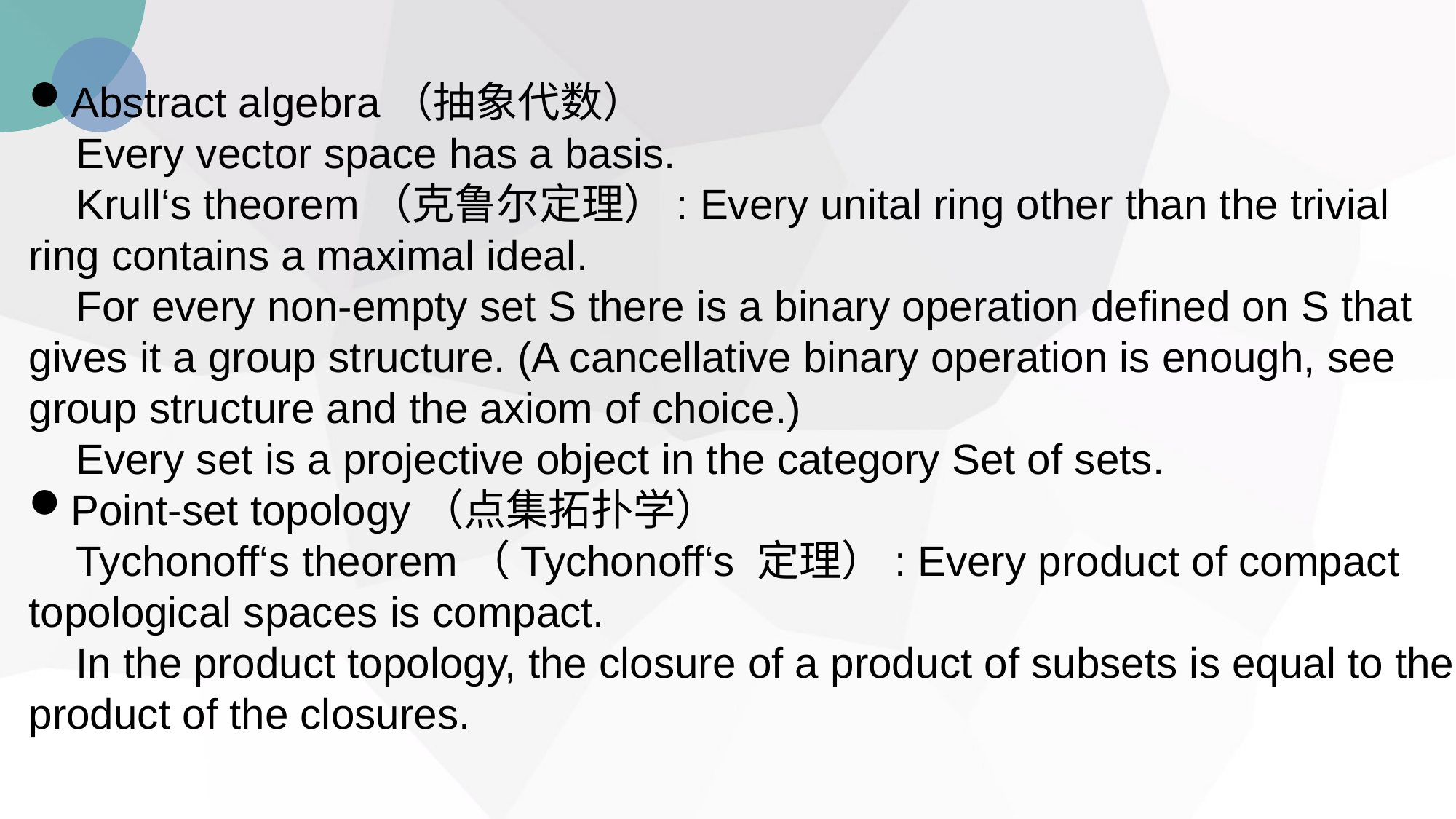

Abstract algebra（抽象代数）
    Every vector space has a basis.
    Krull‘s theorem（克鲁尔定理）: Every unital ring other than the trivial ring contains a maximal ideal.
    For every non-empty set S there is a binary operation defined on S that gives it a group structure. (A cancellative binary operation is enough, see group structure and the axiom of choice.)
    Every set is a projective object in the category Set of sets.
Point-set topology（点集拓扑学）
    Tychonoff‘s theorem（Tychonoff‘s 定理）: Every product of compact topological spaces is compact.
    In the product topology, the closure of a product of subsets is equal to the product of the closures.